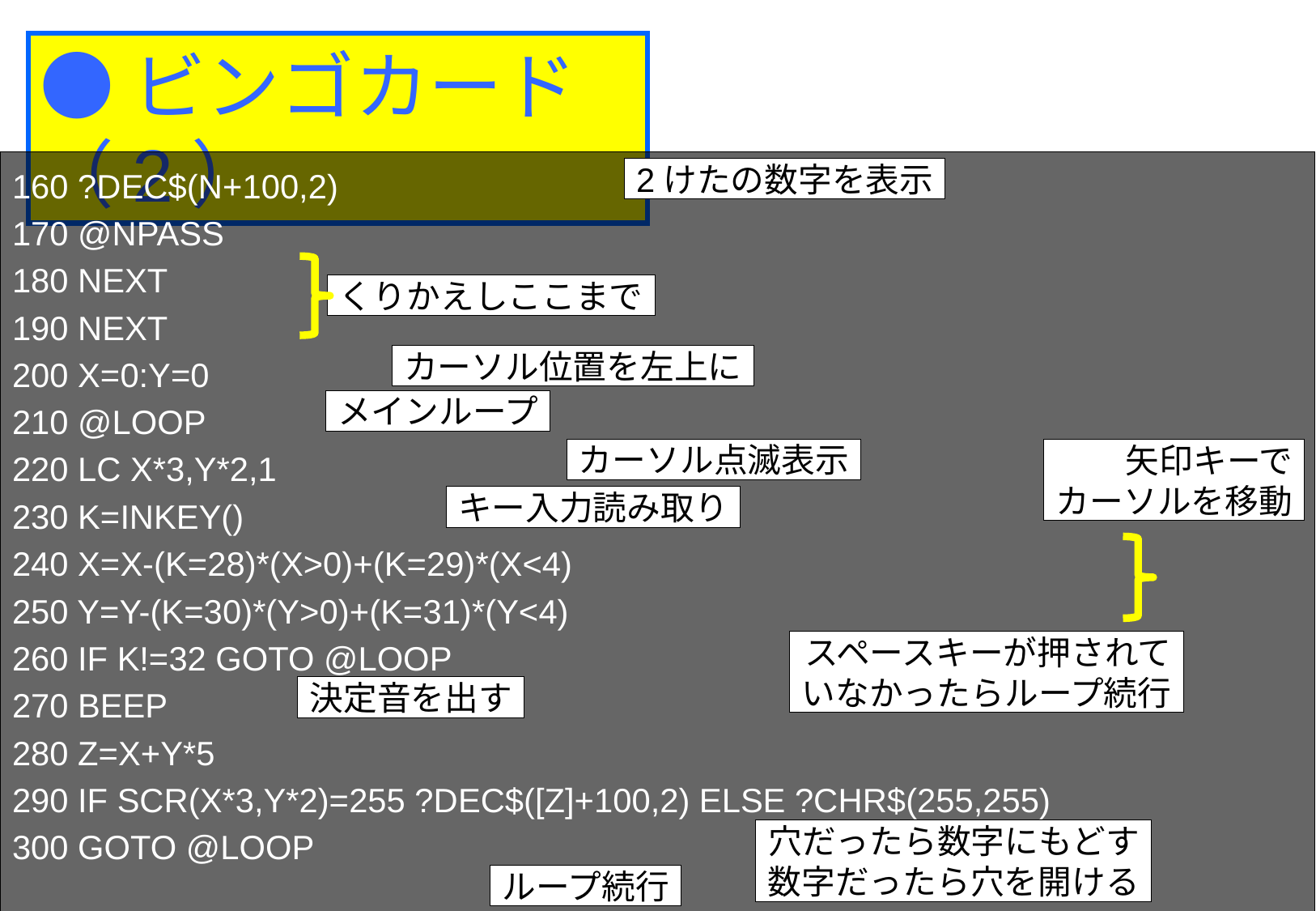

●ビンゴカード（2）
160 ?DEC$(N+100,2)
170 @NPASS
180 NEXT
190 NEXT
200 X=0:Y=0
210 @LOOP
220 LC X*3,Y*2,1
230 K=INKEY()
240 X=X-(K=28)*(X>0)+(K=29)*(X<4)
250 Y=Y-(K=30)*(Y>0)+(K=31)*(Y<4)
260 IF K!=32 GOTO @LOOP
270 BEEP
280 Z=X+Y*5
290 IF SCR(X*3,Y*2)=255 ?DEC$([Z]+100,2) ELSE ?CHR$(255,255)
300 GOTO @LOOP
2けたの数字を表示

くりかえしここまで
カーソル位置を左上に
メインループ
カーソル点滅表示
矢印キーで
カーソルを移動
キー入力読み取り

スペースキーが押されて
いなかったらループ続行
決定音を出す
穴だったら数字にもどす
数字だったら穴を開ける
ループ続行